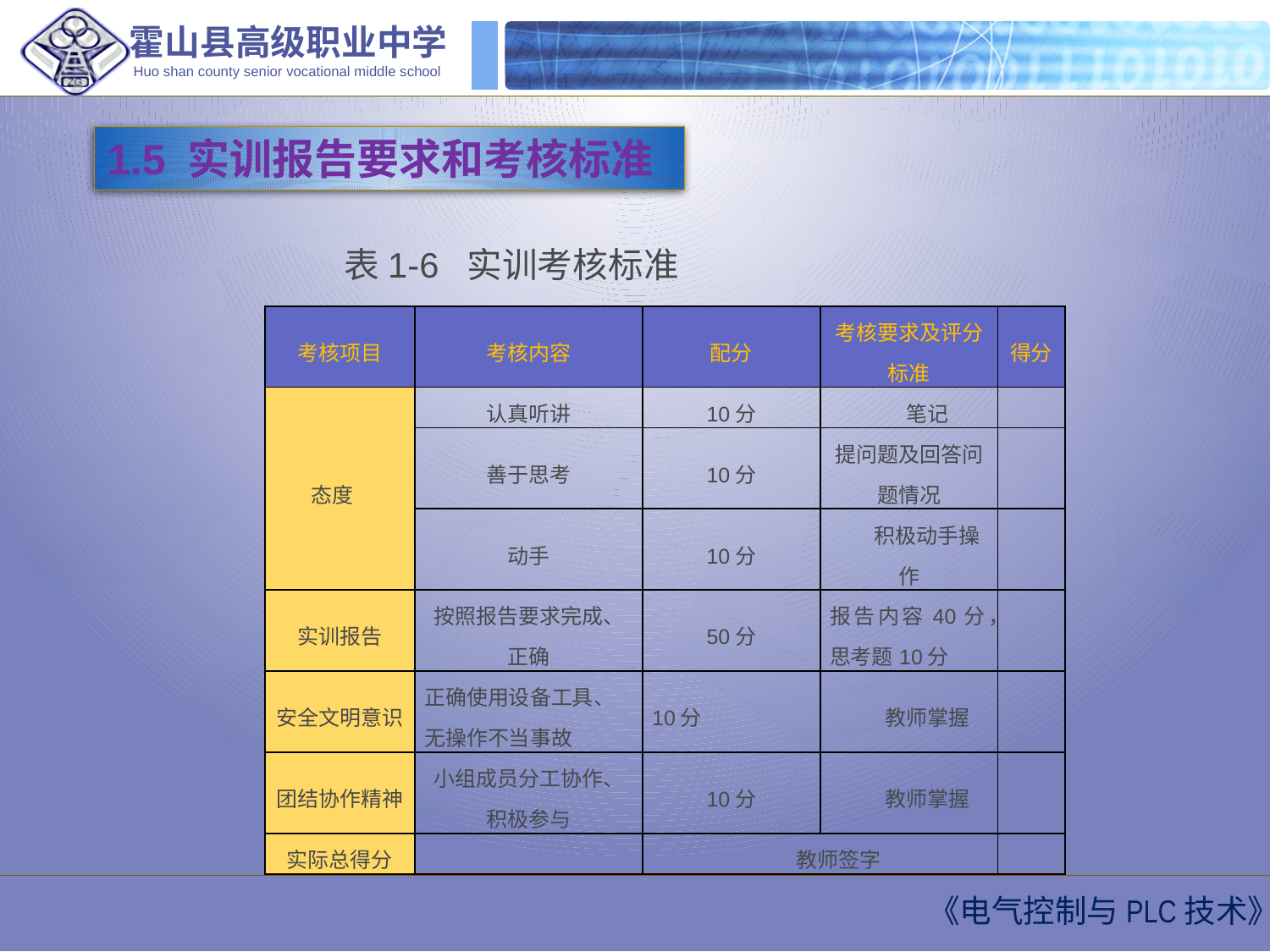

1.5 实训报告要求和考核标准
表1-6  实训考核标准
| 考核项目 | 考核内容 | 配分 | 考核要求及评分标准 | 得分 |
| --- | --- | --- | --- | --- |
| 态度 | 认真听讲 | 10分 | 笔记 |  |
|  | 善于思考 | 10分 | 提问题及回答问题情况 |  |
|  | 动手 | 10分 | 积极动手操作 |  |
| 实训报告 | 按照报告要求完成、正确 | 50分 | 报告内容40分，思考题10分 |  |
| 安全文明意识 | 正确使用设备工具、无操作不当事故 | 10分 | 教师掌握 |  |
| 团结协作精神 | 小组成员分工协作、积极参与 | 10分 | 教师掌握 |  |
| 实际总得分 |  | 教师签字 |  |  |